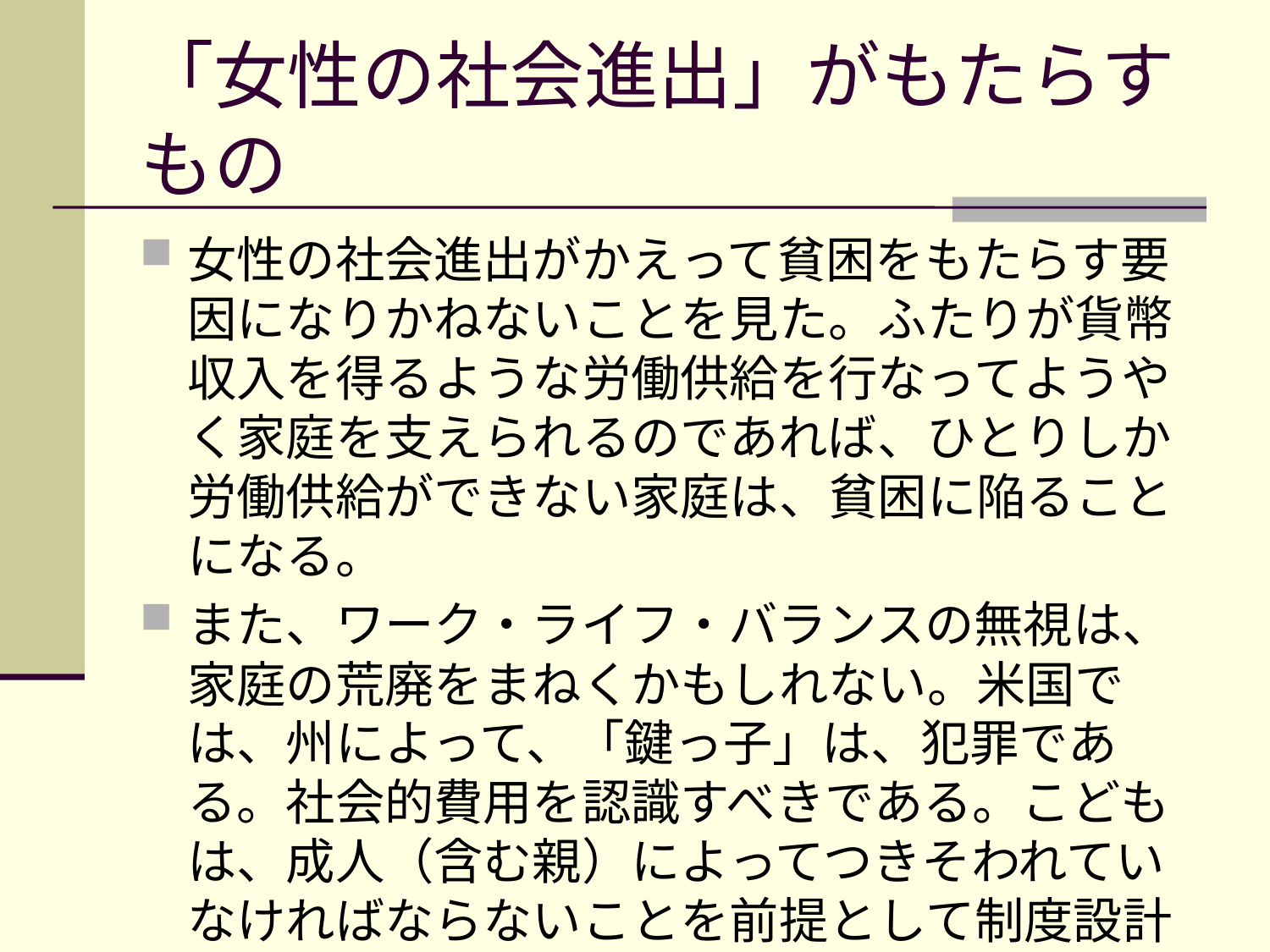

# 「女性の社会進出」がもたらすもの
女性の社会進出がかえって貧困をもたらす要因になりかねないことを見た。ふたりが貨幣収入を得るような労働供給を行なってようやく家庭を支えられるのであれば、ひとりしか労働供給ができない家庭は、貧困に陥ることになる。
また、ワーク・ライフ・バランスの無視は、家庭の荒廃をまねくかもしれない。米国では、州によって、「鍵っ子」は、犯罪である。社会的費用を認識すべきである。こどもは、成人（含む親）によってつきそわれていなければならないことを前提として制度設計をする必要がある。